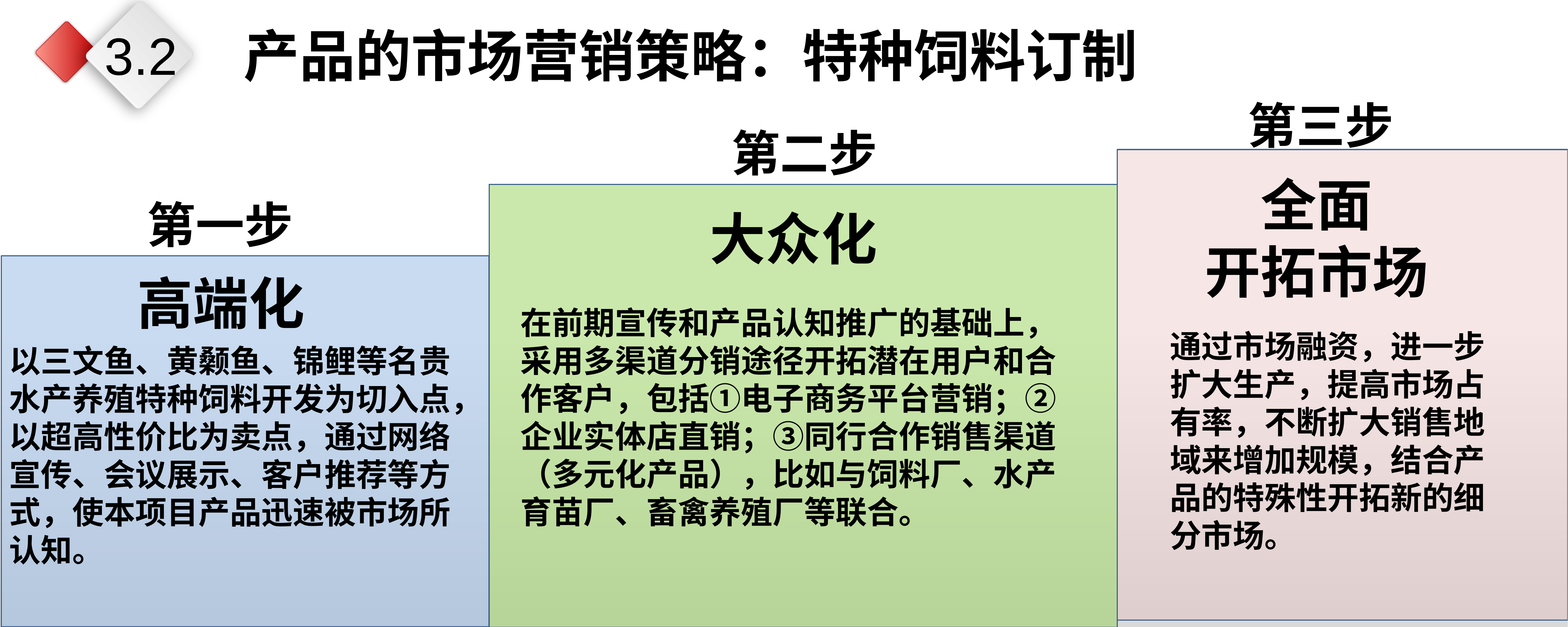

产品的市场营销策略：特种饲料订制

3.2

第三步
第二步

全面
开拓市场

第一步
大众化

高端化
在前期宣传和产品认知推广的基础上，采用多渠道分销途径开拓潜在用户和合作客户，包括①电子商务平台营销；②企业实体店直销；③同行合作销售渠道（多元化产品），比如与饲料厂、水产育苗厂、畜禽养殖厂等联合。
通过市场融资，进一步扩大生产，提高市场占有率，不断扩大销售地域来增加规模，结合产品的特殊性开拓新的细分市场。
以三文鱼、黄颡鱼、锦鲤等名贵水产养殖特种饲料开发为切入点，以超高性价比为卖点，通过网络宣传、会议展示、客户推荐等方式，使本项目产品迅速被市场所认知。